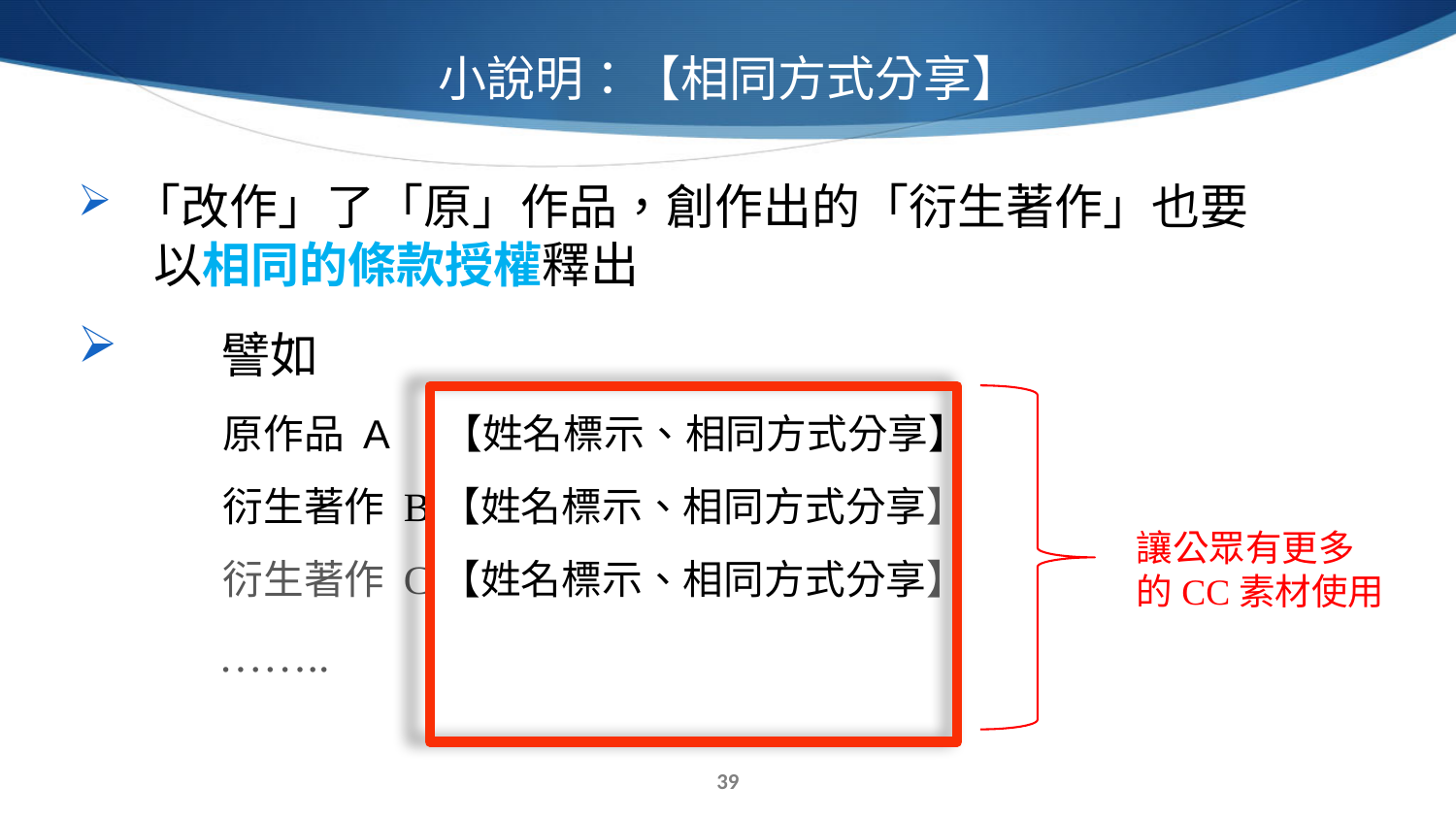

小說明：【相同方式分享】
「改作」了「原」作品，創作出的「衍生著作」也要
  以相同的條款授權釋出
      譬如
       原作品 A    【姓名標示、相同方式分享】
       衍生著作 B【姓名標示、相同方式分享】
       衍生著作 C【姓名標示、相同方式分享】
           ……..

讓公眾有更多
的CC素材使用
39